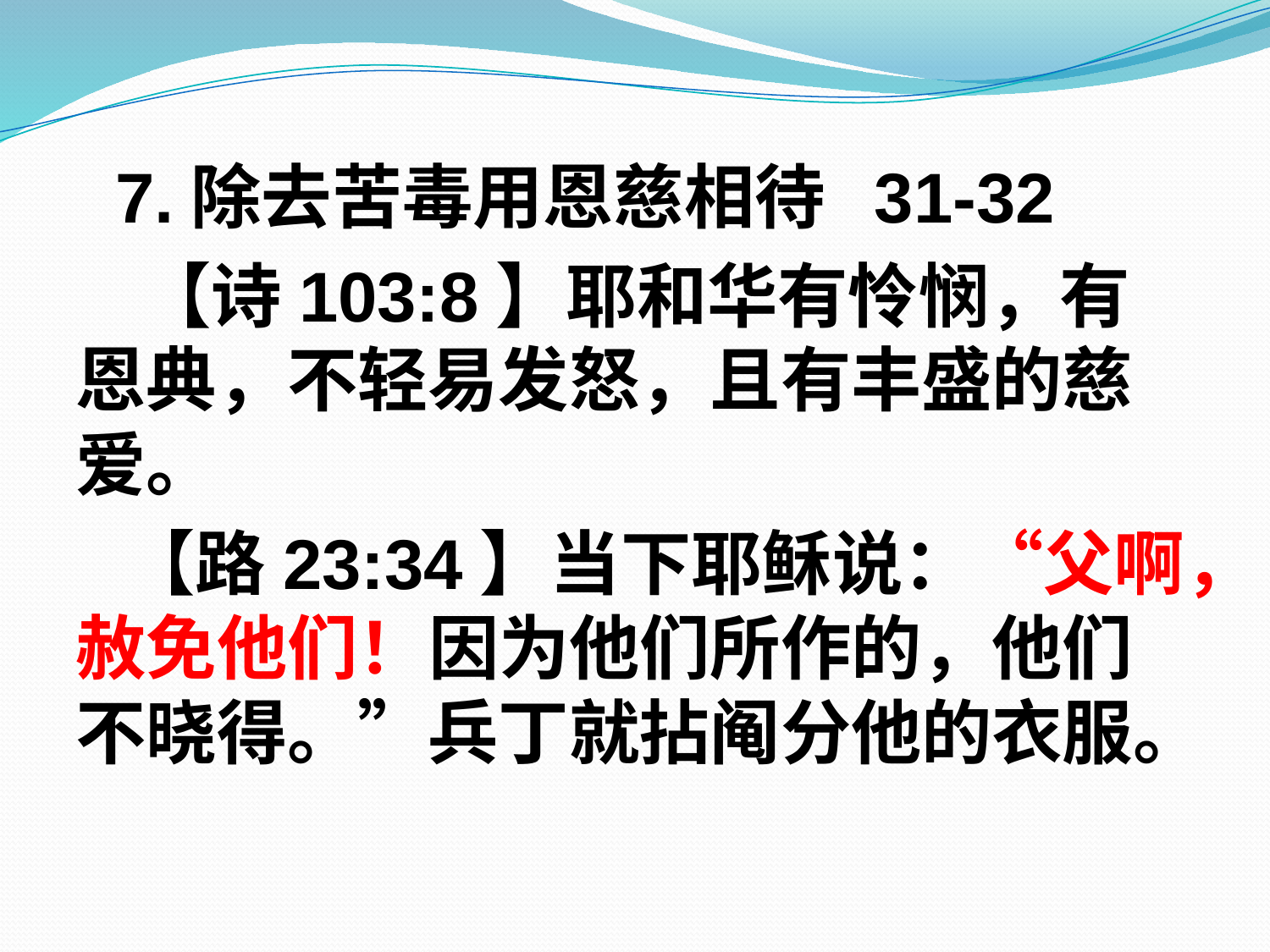

7.除去苦毒用恩慈相待  31-32
   【诗103:8】耶和华有怜悯，有恩典，不轻易发怒，且有丰盛的慈爱。
  【路23:34】当下耶稣说：“父啊，赦免他们！因为他们所作的，他们不晓得。”兵丁就拈阄分他的衣服。